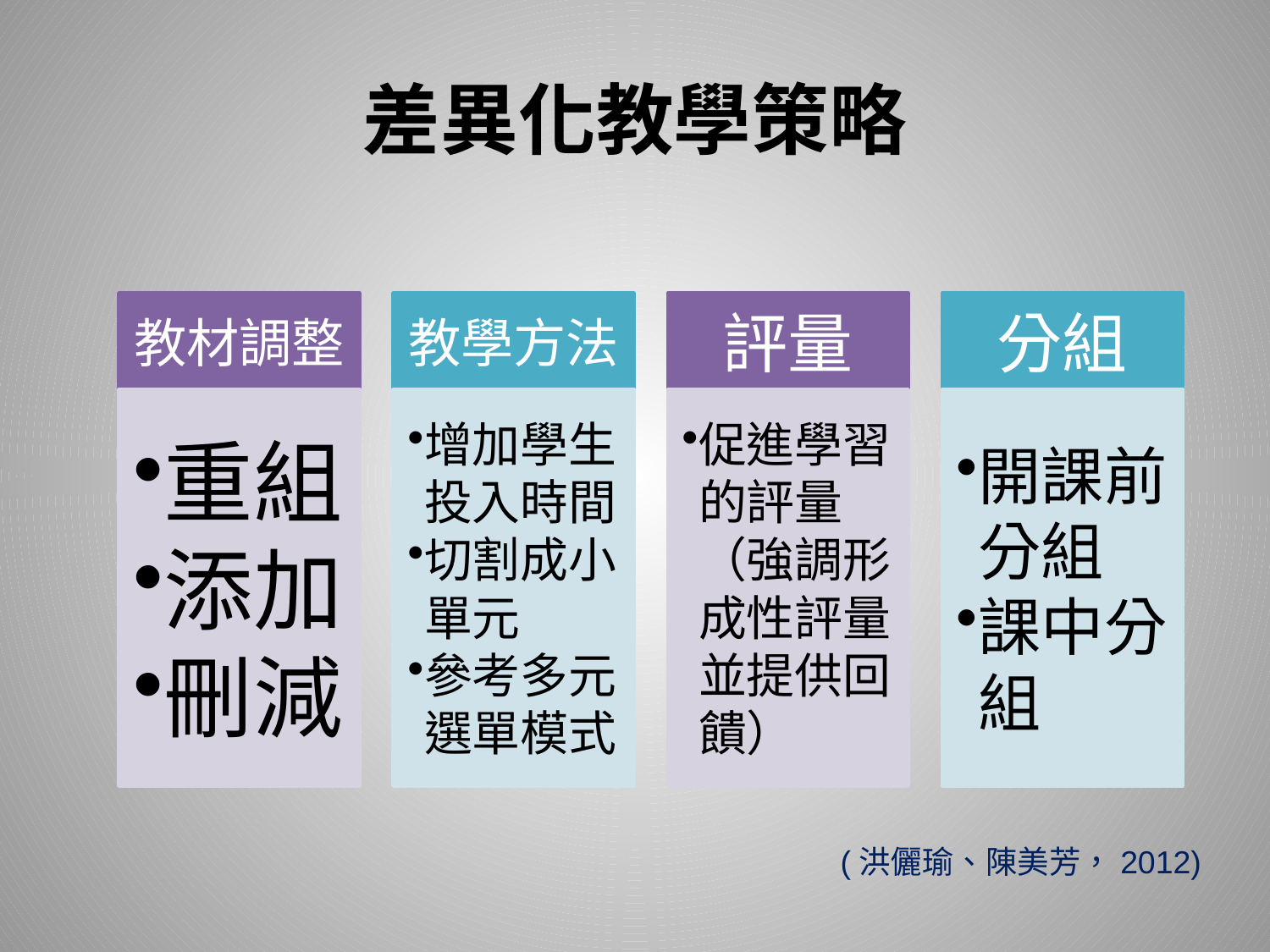

# 差異化教學策略
教材調整
重組
添加
教學方法
增加學生投入時間
切割成小單元
分組
開課前分組
課中分組
刪減
參考多元選單模式
評量
促進學習的評量（強調形成性評量並提供回饋）
(洪儷瑜、陳美芳，2012)